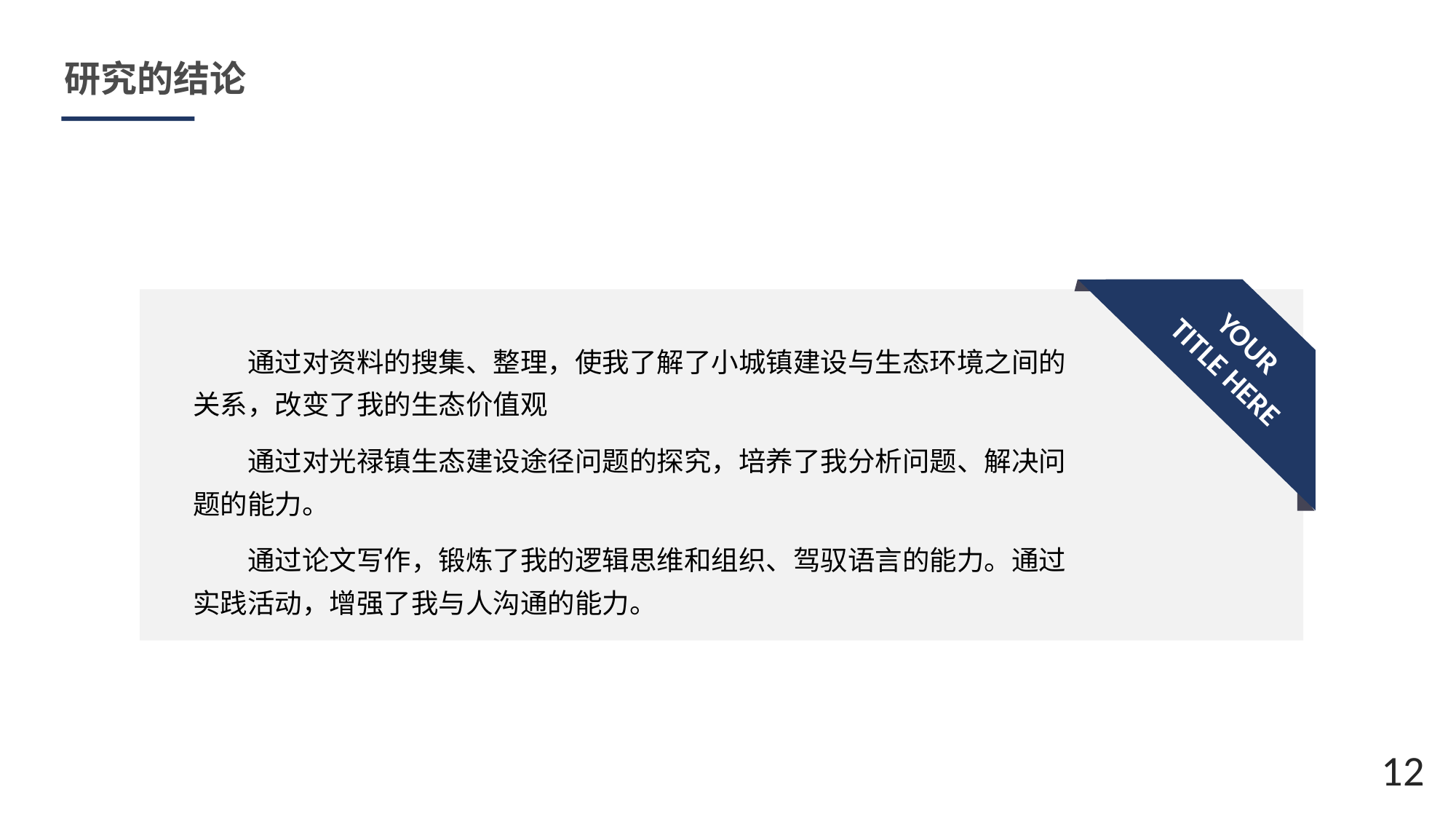

研究的结论

YOUR
TITLE HERE

通过对资料的搜集、整理，使我了解了小城镇建设与生态环境之间的关系，改变了我的生态价值观
通过对光禄镇生态建设途径问题的探究，培养了我分析问题、解决问题的能力。
通过论文写作，锻炼了我的逻辑思维和组织、驾驭语言的能力。通过实践活动，增强了我与人沟通的能力。
12